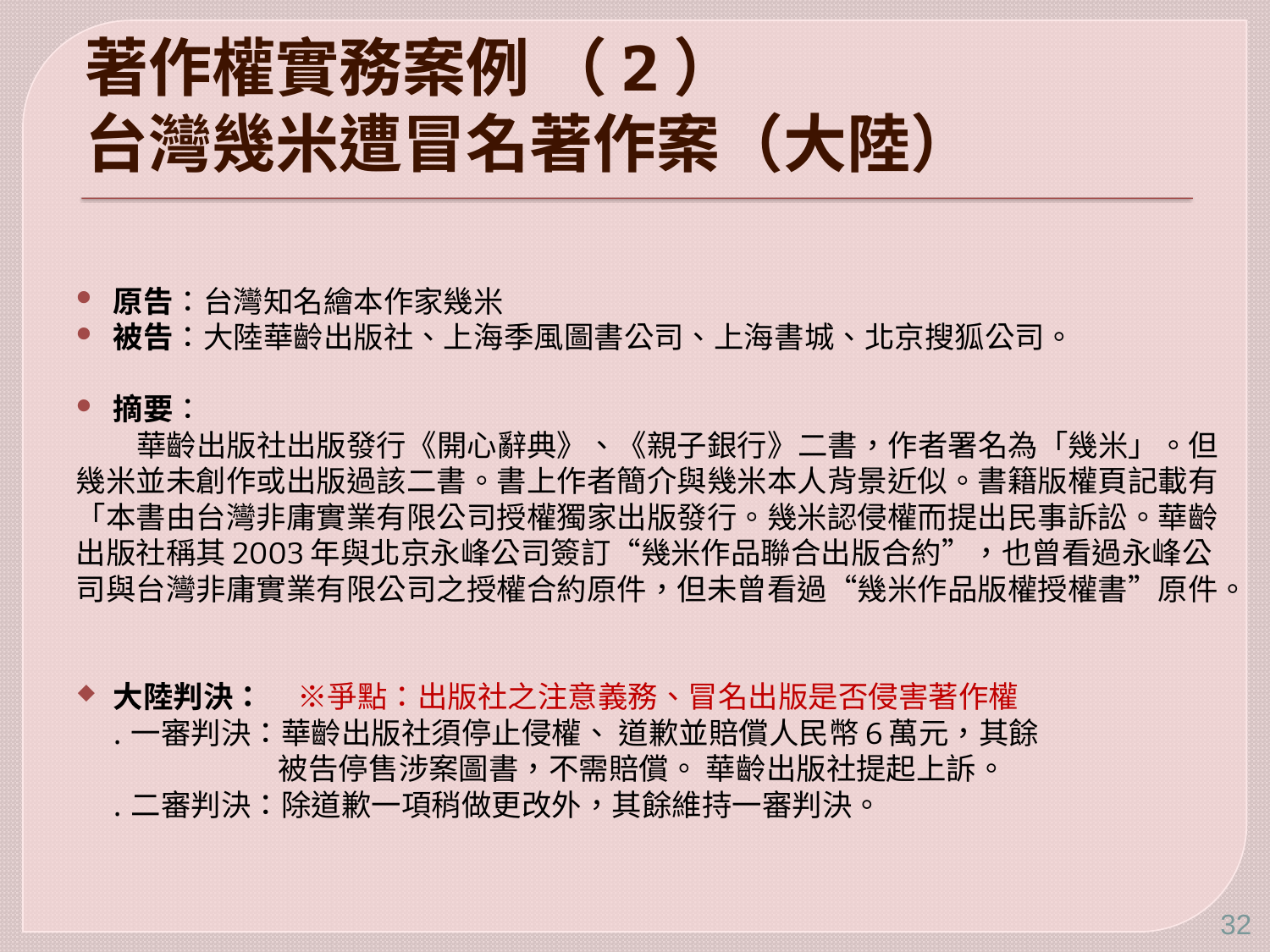

# 著作權實務案例 （2） 台灣幾米遭冒名著作案（大陸）
原告：台灣知名繪本作家幾米
被告：大陸華齡出版社、上海季風圖書公司、上海書城、北京搜狐公司。

摘要：
        華齡出版社出版發行《開心辭典》、《親子銀行》二書，作者署名為「幾米」。但幾米並未創作或出版過該二書。書上作者簡介與幾米本人背景近似。書籍版權頁記載有「本書由台灣非庸實業有限公司授權獨家出版發行。幾米認侵權而提出民事訴訟。華齡出版社稱其2003年與北京永峰公司簽訂“幾米作品聯合出版合約”，也曾看過永峰公司與台灣非庸實業有限公司之授權合約原件，但未曾看過“幾米作品版權授權書”原件。

大陸判決：     ※爭點：出版社之注意義務、冒名出版是否侵害著作權
     ․一審判決：華齡出版社須停止侵權、 道歉並賠償人民幣6萬元，其餘
                             被告停售涉案圖書，不需賠償。 華齡出版社提起上訴。
     ․二審判決：除道歉一項稍做更改外，其餘維持一審判決。

32